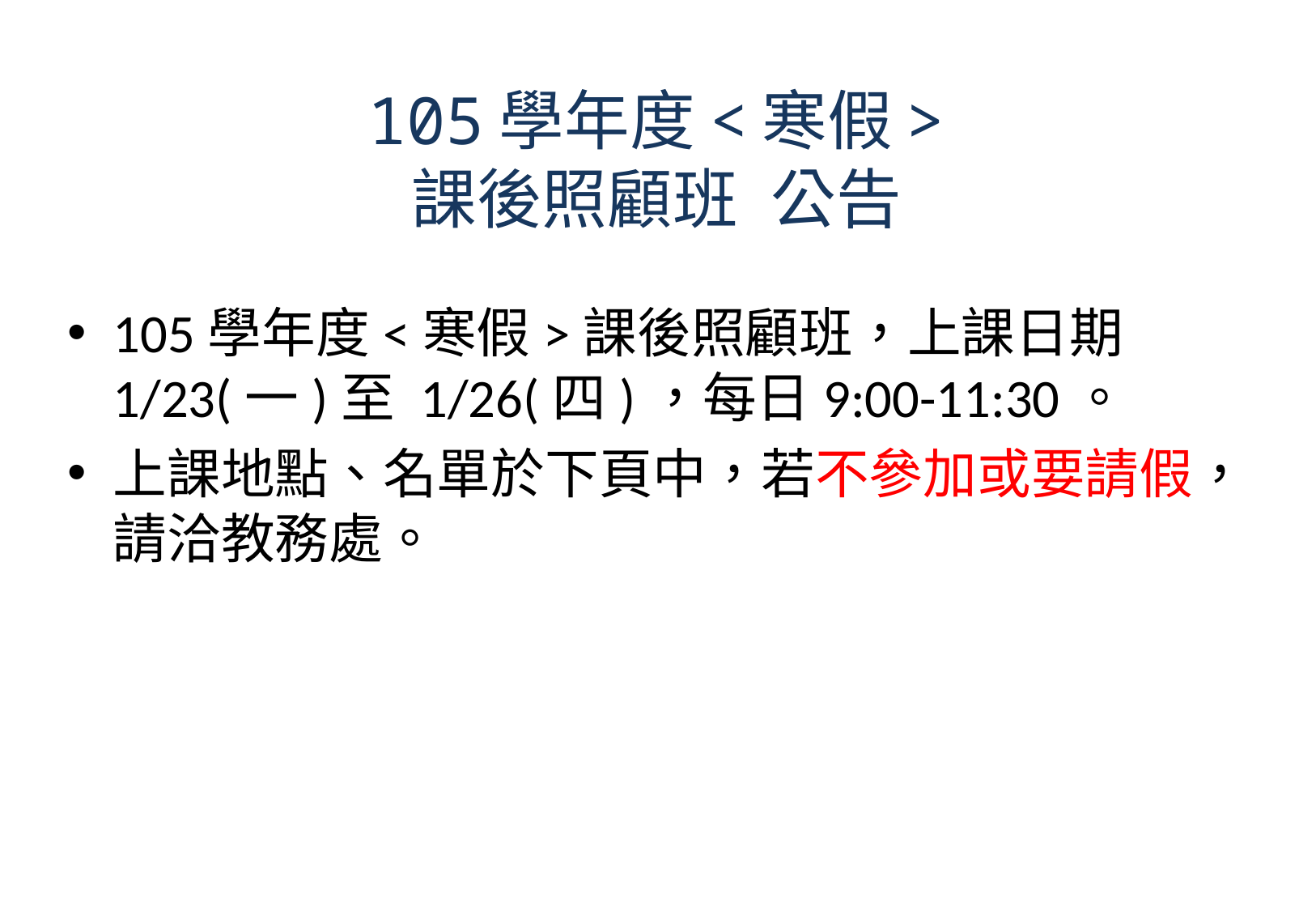

# 105學年度<寒假> 課後照顧班 公告
105學年度<寒假>課後照顧班，上課日期1/23(一)至 1/26(四)，每日9:00-11:30。
上課地點、名單於下頁中，若不參加或要請假，請洽教務處。